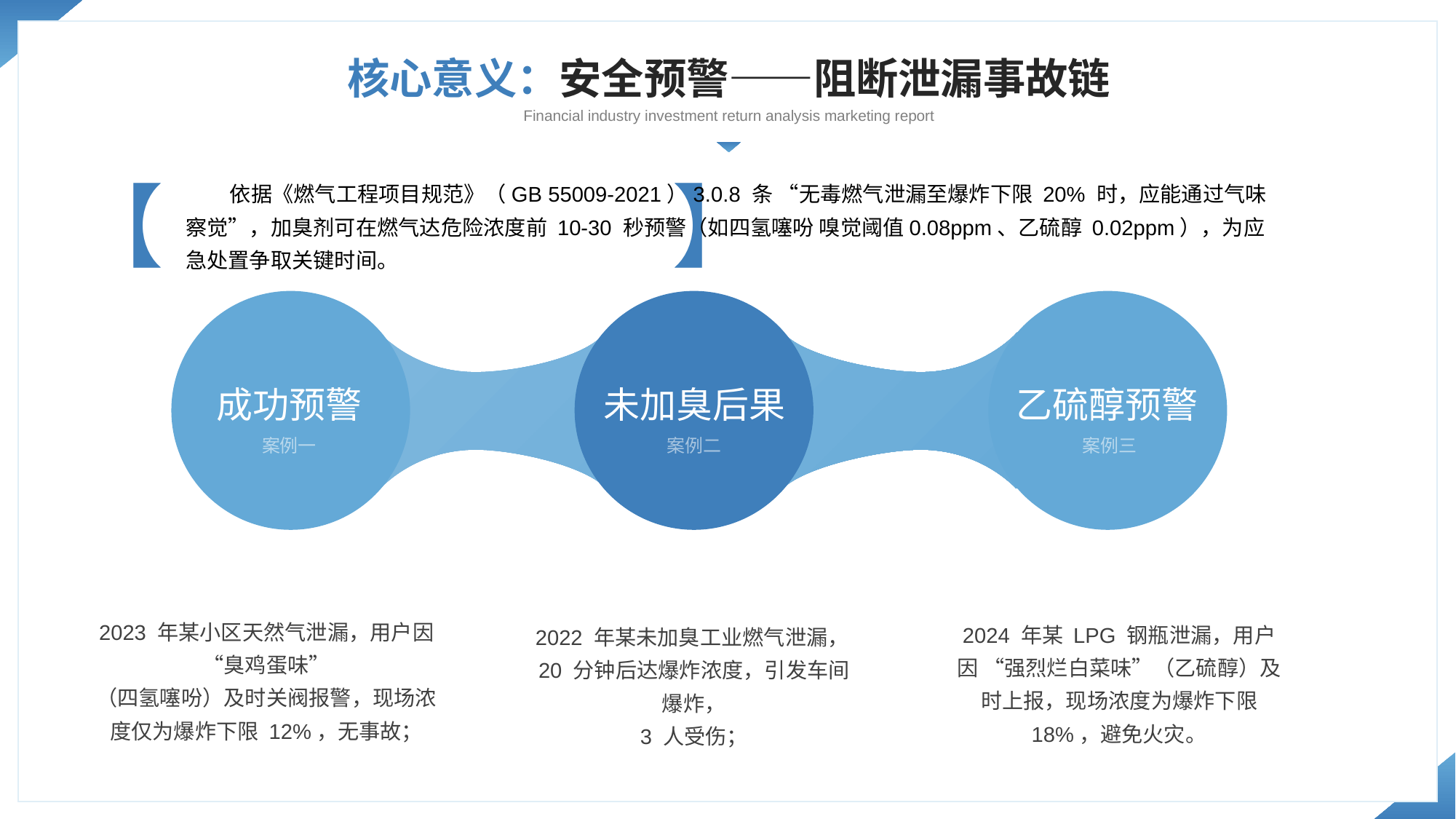

核心意义：安全预警——阻断泄漏事故链
Financial industry investment return analysis marketing report

       依据《燃气工程项目规范》（GB 55009-2021）3.0.8 条 “无毒燃气泄漏至爆炸下限 20% 时，应能通过气味察觉”，加臭剂可在燃气达危险浓度前 10-30 秒预警（如四氢噻吩 嗅觉阈值0.08ppm、乙硫醇 0.02ppm），为应急处置争取关键时间。
【                         】

成功预警
未加臭后果
乙硫醇预警

案例一
案例二
案例三

2023 年某小区天然气泄漏，用户因 “臭鸡蛋味”
（四氢噻吩）及时关阀报警，现场浓度仅为爆炸下限 12%，无事故；
2024 年某 LPG 钢瓶泄漏，用户因 “强烈烂白菜味”（乙硫醇）及时上报，现场浓度为爆炸下限 18%，避免火灾。
2022 年某未加臭工业燃气泄漏，20 分钟后达爆炸浓度，引发车间爆炸，
3 人受伤；